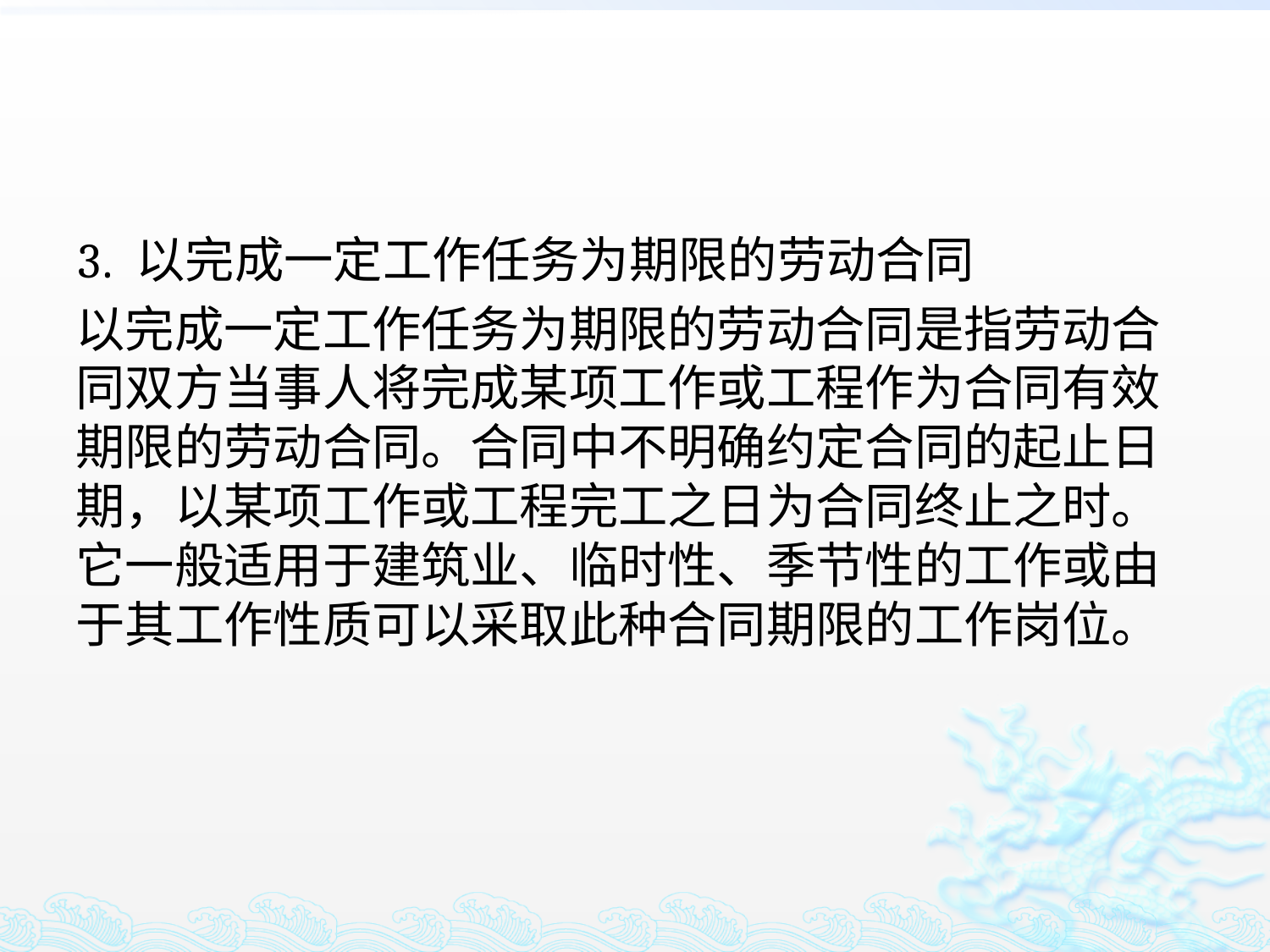

#
3. 以完成一定工作任务为期限的劳动合同
以完成一定工作任务为期限的劳动合同是指劳动合同双方当事人将完成某项工作或工程作为合同有效期限的劳动合同。合同中不明确约定合同的起止日期，以某项工作或工程完工之日为合同终止之时。它一般适用于建筑业、临时性、季节性的工作或由于其工作性质可以采取此种合同期限的工作岗位。